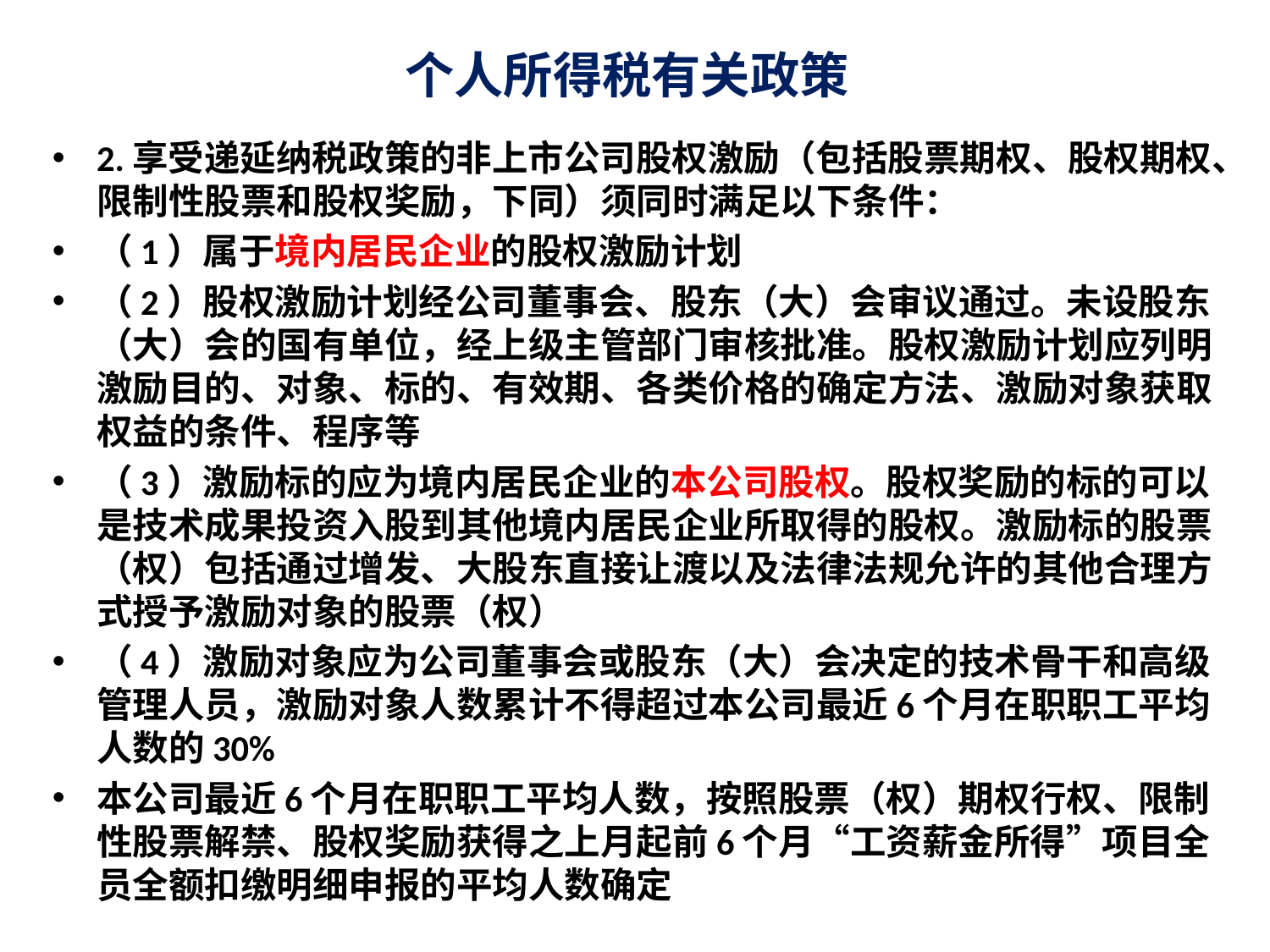

# 个人所得税有关政策
2.享受递延纳税政策的非上市公司股权激励（包括股票期权、股权期权、限制性股票和股权奖励，下同）须同时满足以下条件：
（1）属于境内居民企业的股权激励计划
（2）股权激励计划经公司董事会、股东（大）会审议通过。未设股东（大）会的国有单位，经上级主管部门审核批准。股权激励计划应列明激励目的、对象、标的、有效期、各类价格的确定方法、激励对象获取权益的条件、程序等
（3）激励标的应为境内居民企业的本公司股权。股权奖励的标的可以是技术成果投资入股到其他境内居民企业所取得的股权。激励标的股票（权）包括通过增发、大股东直接让渡以及法律法规允许的其他合理方式授予激励对象的股票（权）
（4）激励对象应为公司董事会或股东（大）会决定的技术骨干和高级管理人员，激励对象人数累计不得超过本公司最近6个月在职职工平均人数的30%
本公司最近6个月在职职工平均人数，按照股票（权）期权行权、限制性股票解禁、股权奖励获得之上月起前6个月“工资薪金所得”项目全员全额扣缴明细申报的平均人数确定